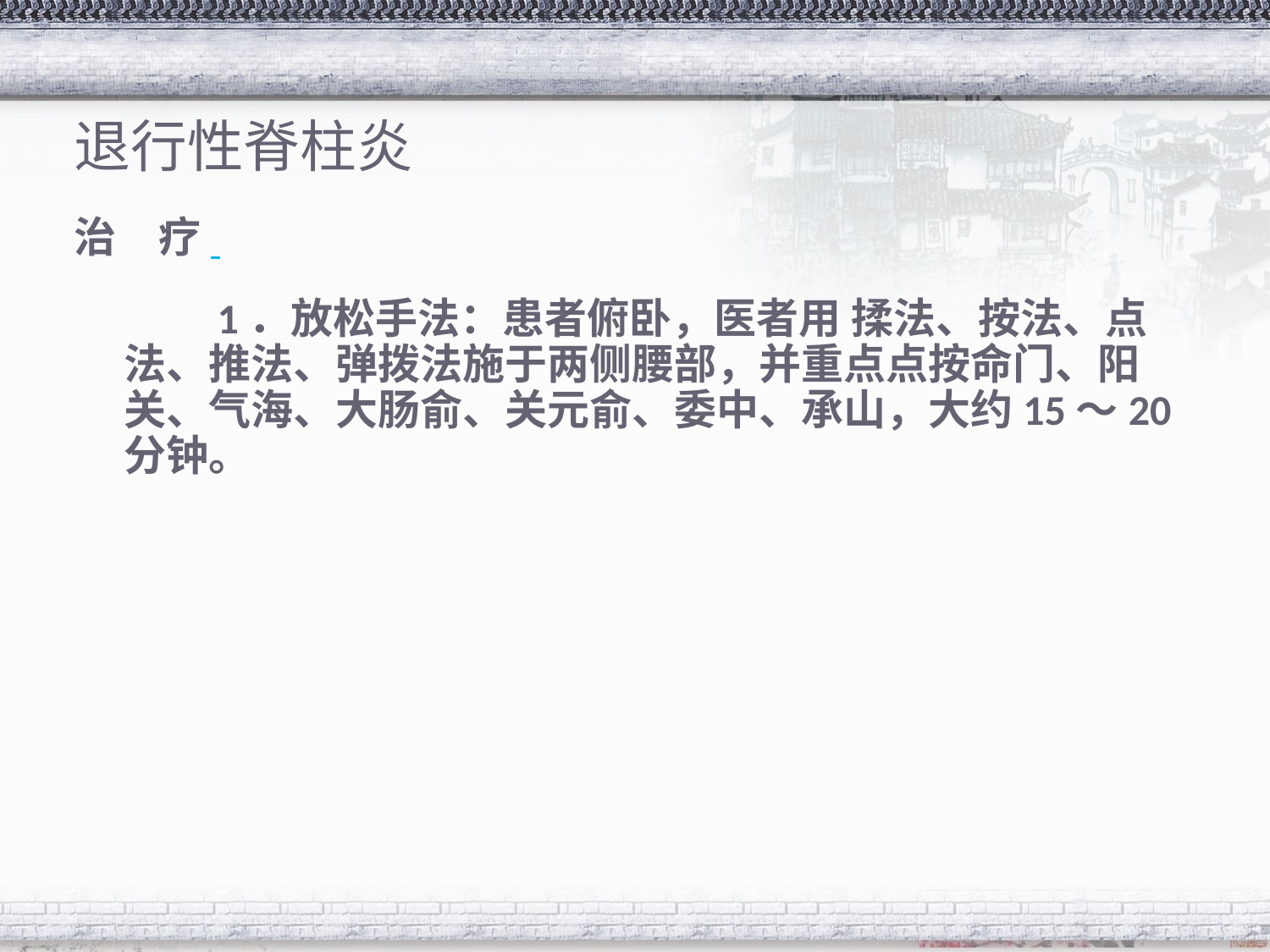

# 退行性脊柱炎
治　疗
    　　1．放松手法：患者俯卧，医者用 揉法、按法、点法、推法、弹拨法施于两侧腰部，并重点点按命门、阳关、气海、大肠俞、关元俞、委中、承山，大约15～20分钟。